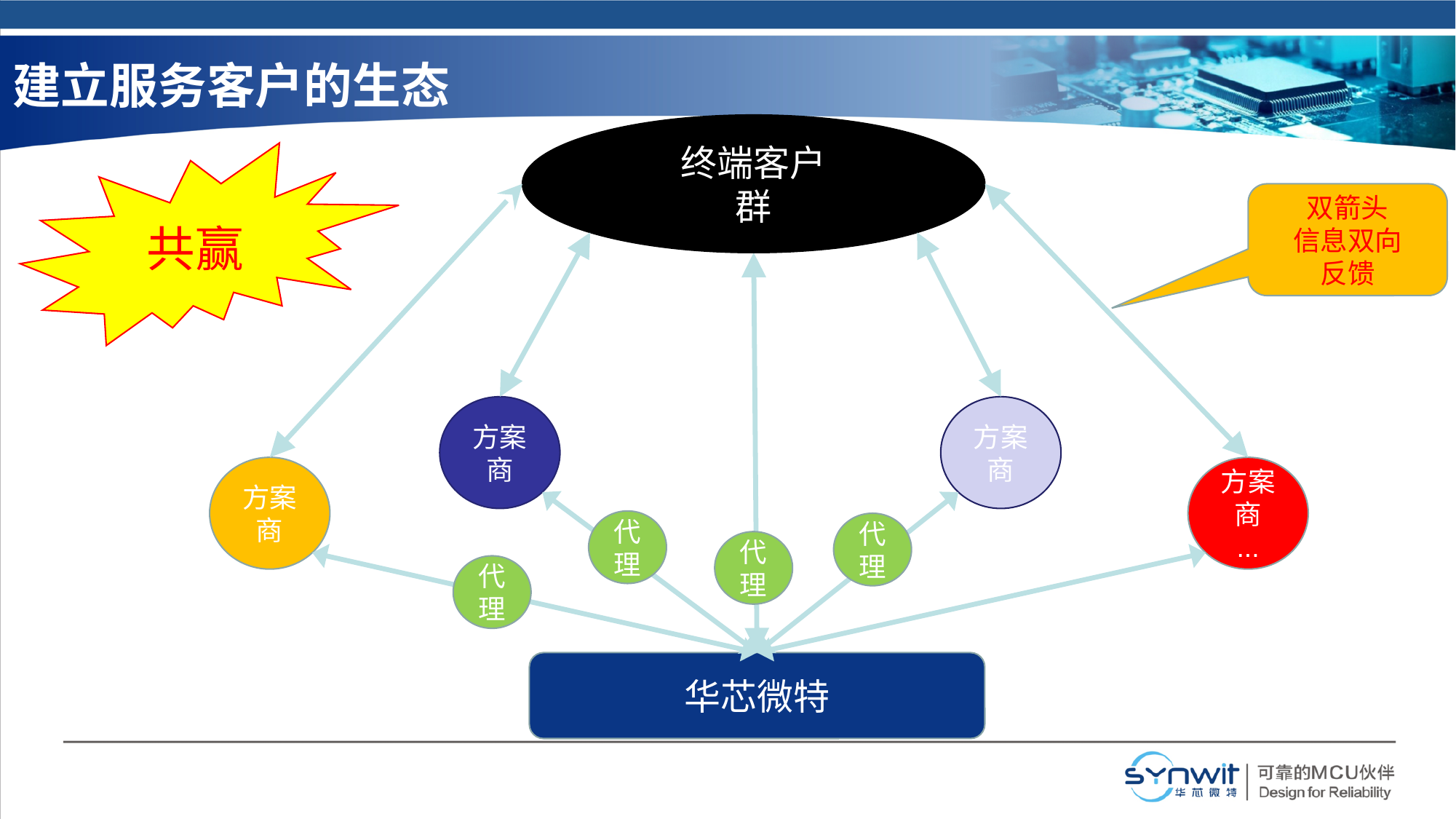

# 建立服务客户的生态
终端客户
群
共赢
双箭头
信息双向
反馈
方案商
方案商
方案商
方案商
...
代理
代理
代理
代理
华芯微特